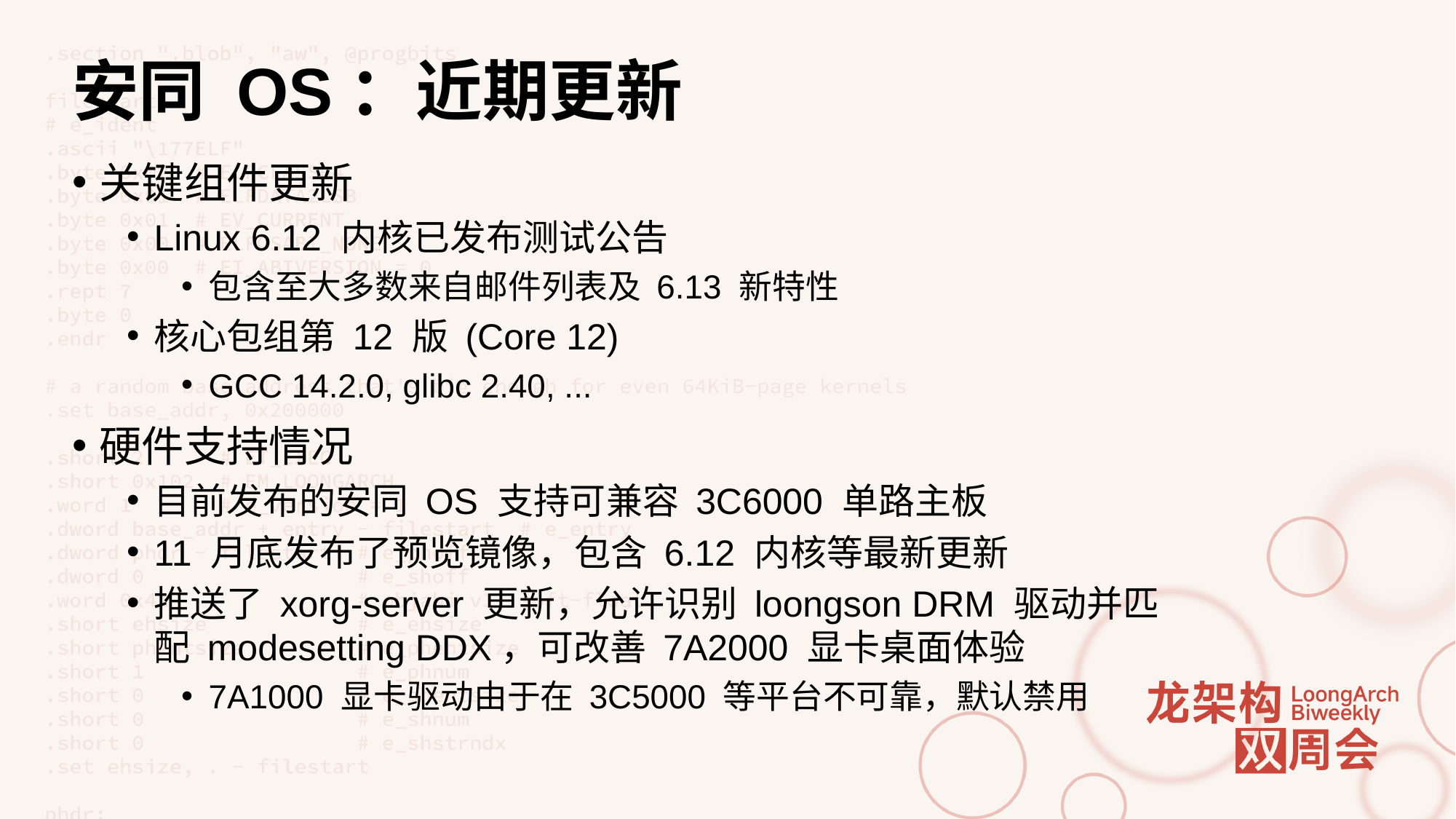

# 安同 OS：近期更新
关键组件更新
Linux 6.12 内核已发布测试公告
包含至大多数来自邮件列表及 6.13 新特性
核心包组第 12 版 (Core 12)
GCC 14.2.0, glibc 2.40, ...
硬件支持情况
目前发布的安同 OS 支持可兼容 3C6000 单路主板
11 月底发布了预览镜像，包含 6.12 内核等最新更新
推送了 xorg-server 更新，允许识别 loongson DRM 驱动并匹配 modesetting DDX，可改善 7A2000 显卡桌面体验
7A1000 显卡驱动由于在 3C5000 等平台不可靠，默认禁用